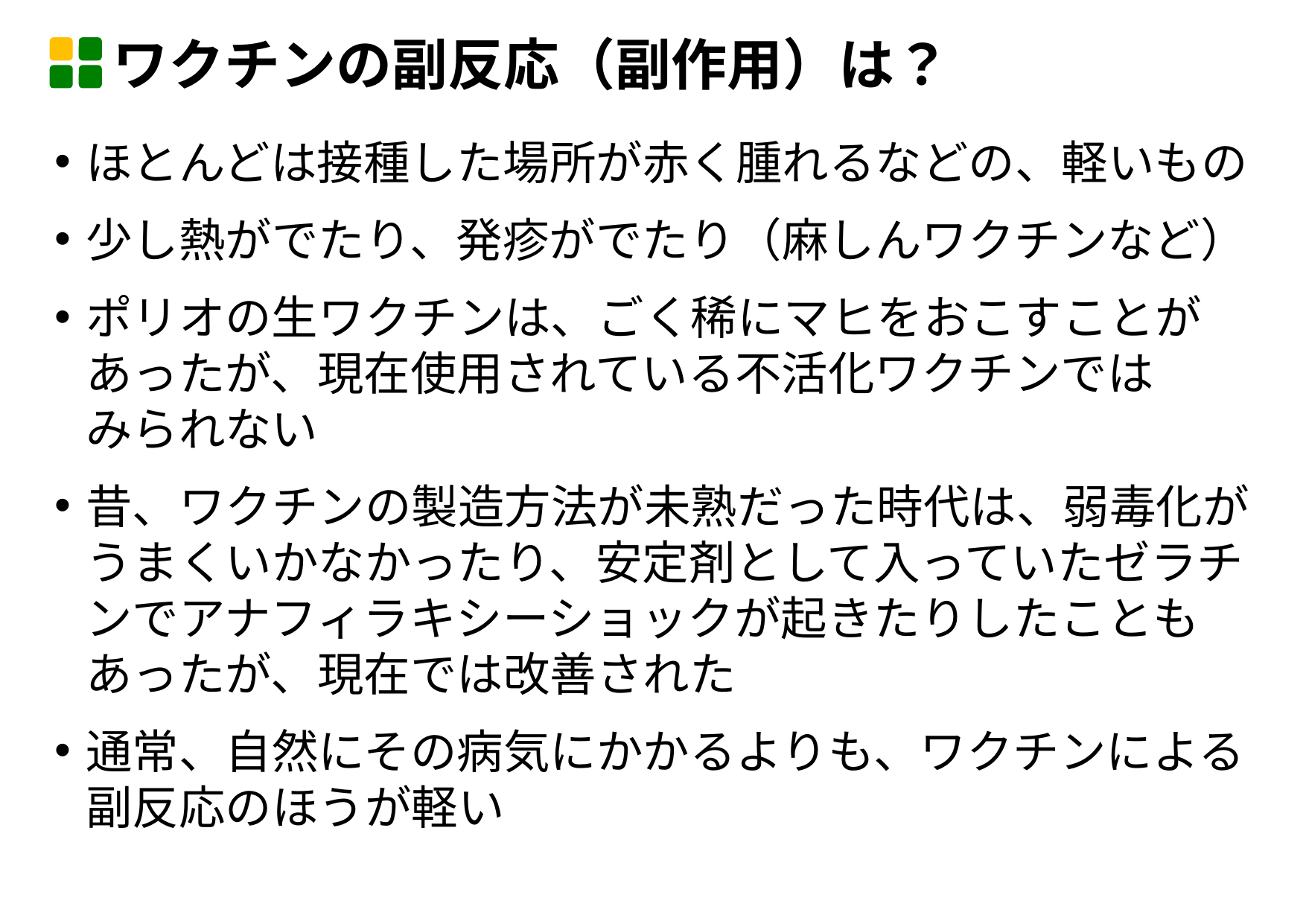

ワクチンの副反応（副作用）は？

ほとんどは接種した場所が赤く腫れるなどの、軽いもの
少し熱がでたり、発疹がでたり（麻しんワクチンなど）
ポリオの生ワクチンは、ごく稀にマヒをおこすことがあったが、現在使用されている不活化ワクチンでは
みられない
昔、ワクチンの製造方法が未熟だった時代は、弱毒化がうまくいかなかったり、安定剤として入っていたゼラチンでアナフィラキシーショックが起きたりしたこともあったが、現在では改善された
通常、自然にその病気にかかるよりも、ワクチンによる副反応のほうが軽い